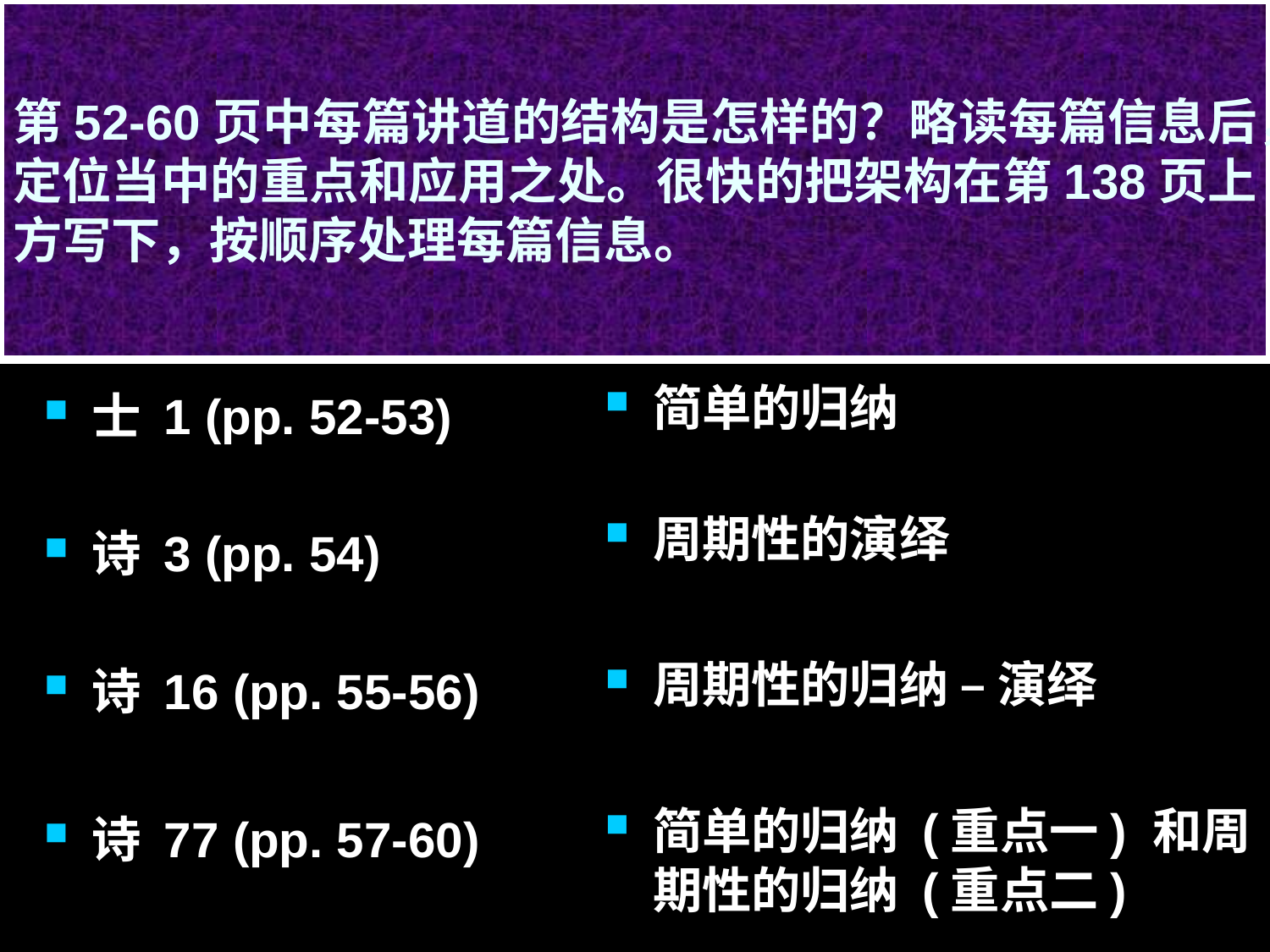

# 第52-60页中每篇讲道的结构是怎样的？略读每篇信息后，定位当中的重点和应用之处。很快的把架构在第138页上方写下，按顺序处理每篇信息。
士 1 (pp. 52-53)
简单的归纳
诗 3 (pp. 54)
周期性的演绎
诗 16 (pp. 55-56)
周期性的归纳 – 演绎
诗 77 (pp. 57-60)
简单的归纳 (重点一) 和周期性的归纳 (重点二)